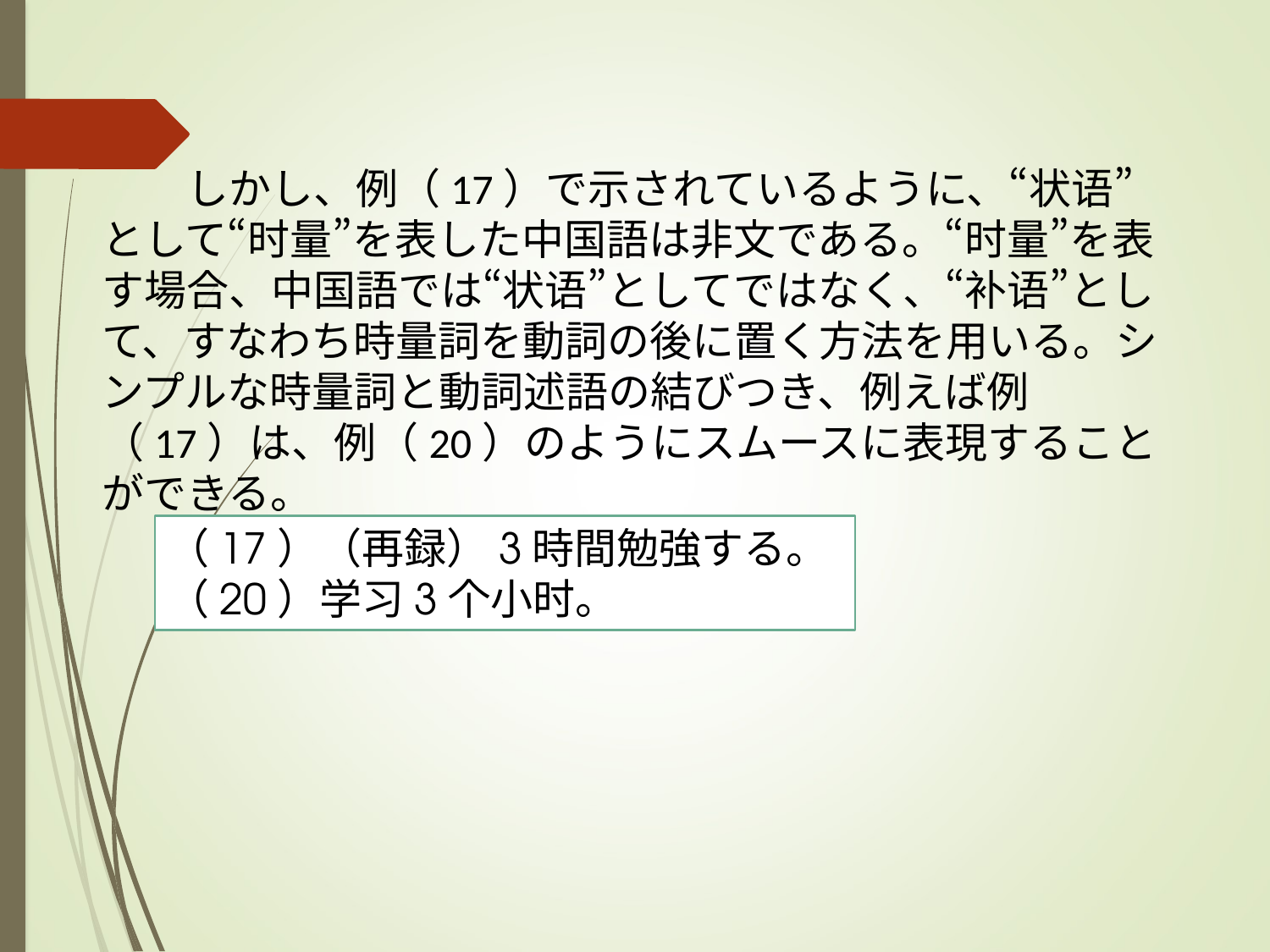

しかし、例（17）で示されているように、“状语”として“时量”を表した中国語は非文である。“时量”を表す場合、中国語では“状语”としてではなく、“补语”として、すなわち時量詞を動詞の後に置く方法を用いる。シンプルな時量詞と動詞述語の結びつき、例えば例（17）は、例（20）のようにスムースに表現することができる。
（17）（再録）3時間勉強する。
（20）学习3个小时。